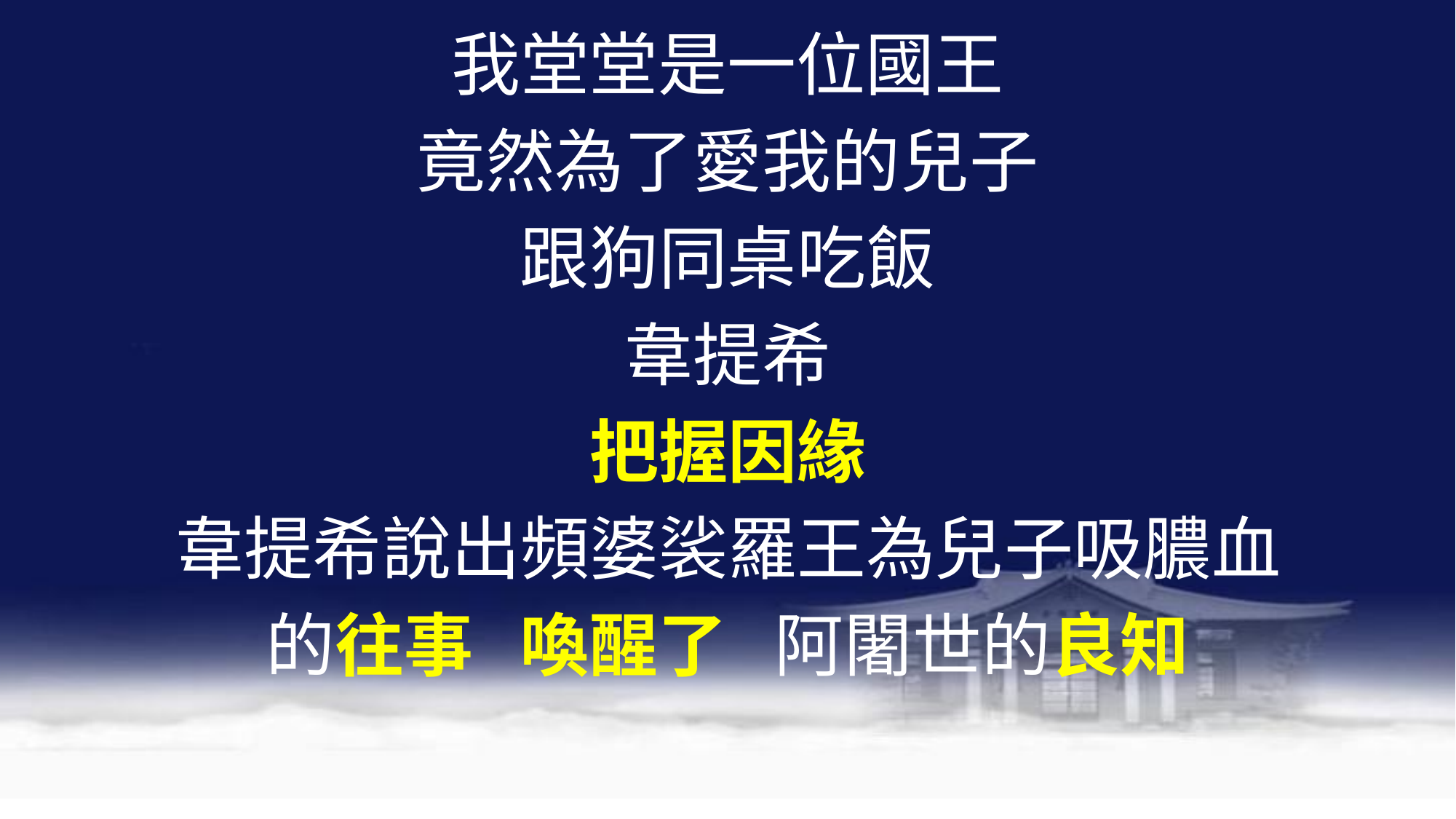

#
我堂堂是一位國王
竟然為了愛我的兒子
跟狗同桌吃飯
韋提希
把握因緣
韋提希說出頻婆裟羅王為兒子吸膿血
的往事   喚醒了   阿闍世的良知